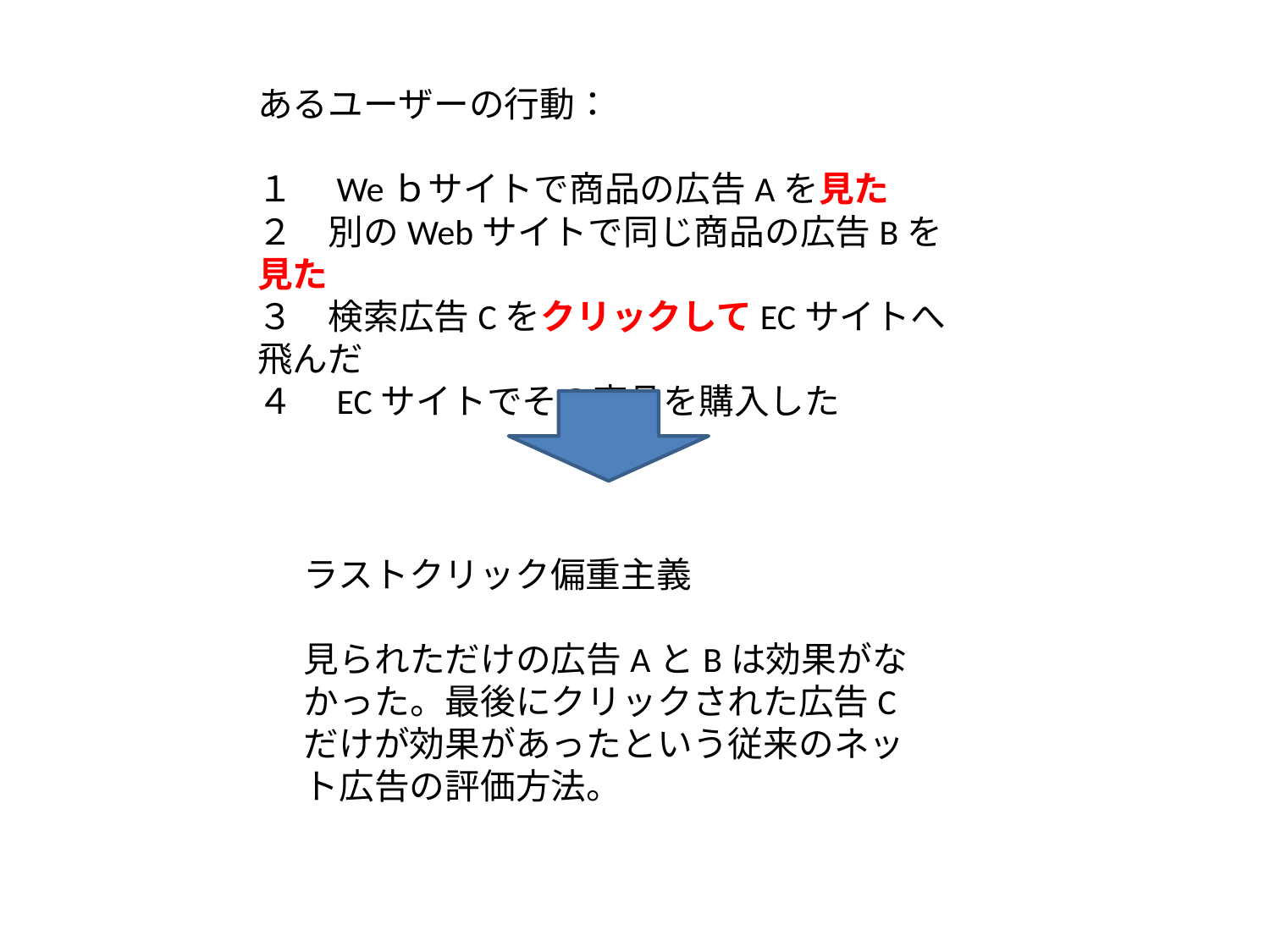

あるユーザーの行動：

１　Weｂサイトで商品の広告Aを見た
２　別のWebサイトで同じ商品の広告Bを見た
３　検索広告CをクリックしてECサイトへ飛んだ
４　ECサイトでその商品を購入した

ラストクリック偏重主義

見られただけの広告AとBは効果がなかった。最後にクリックされた広告Cだけが効果があったという従来のネット広告の評価方法。